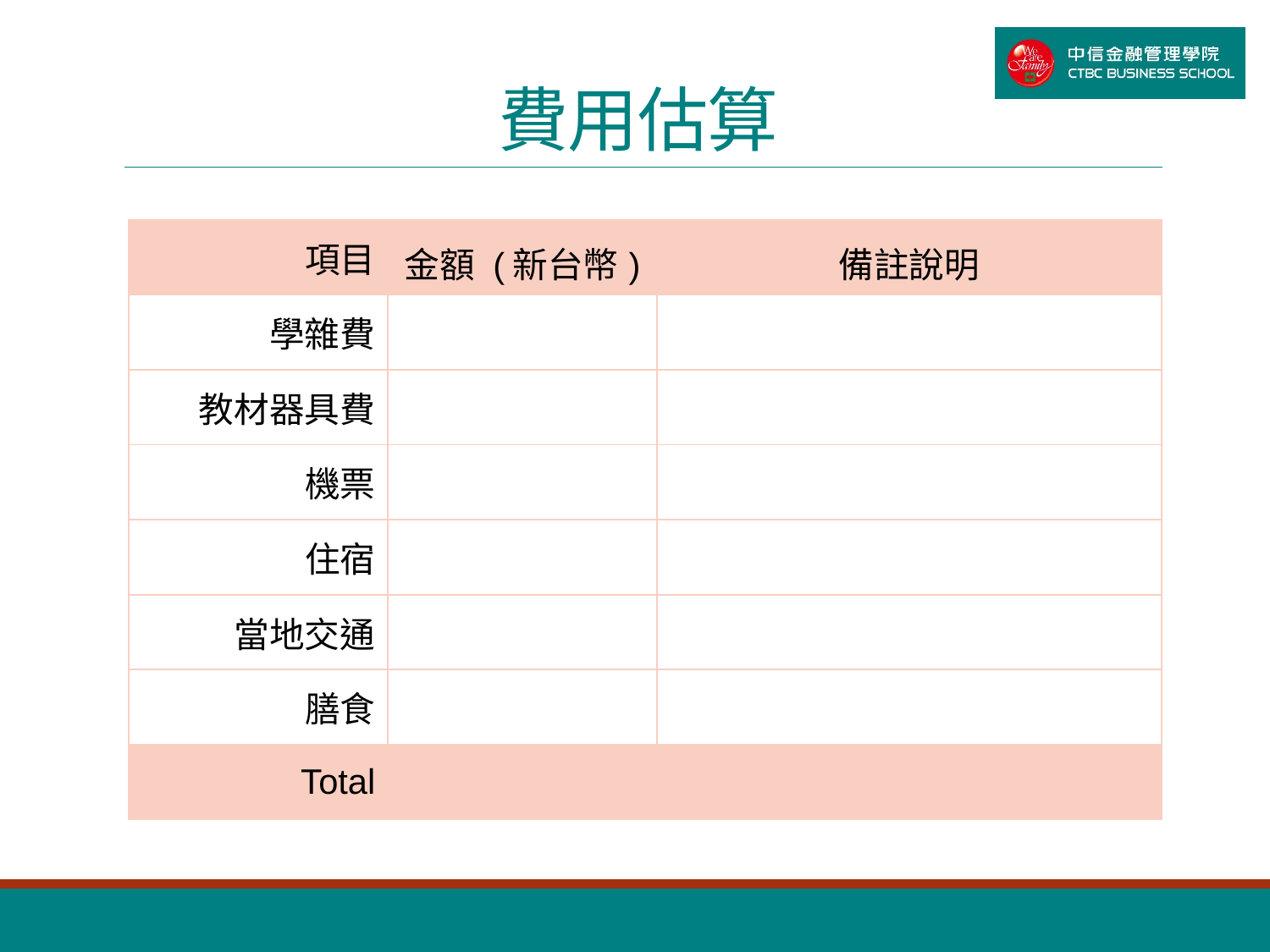

# 費用估算
| 項目 | 金額 (新台幣) | 備註說明 |
| --- | --- | --- |
| 學雜費 |  |  |
| 教材器具費 |  |  |
| 機票 |  |  |
| 住宿 |  |  |
| 當地交通 |  |  |
| 膳食 |  |  |
| Total |  |  |